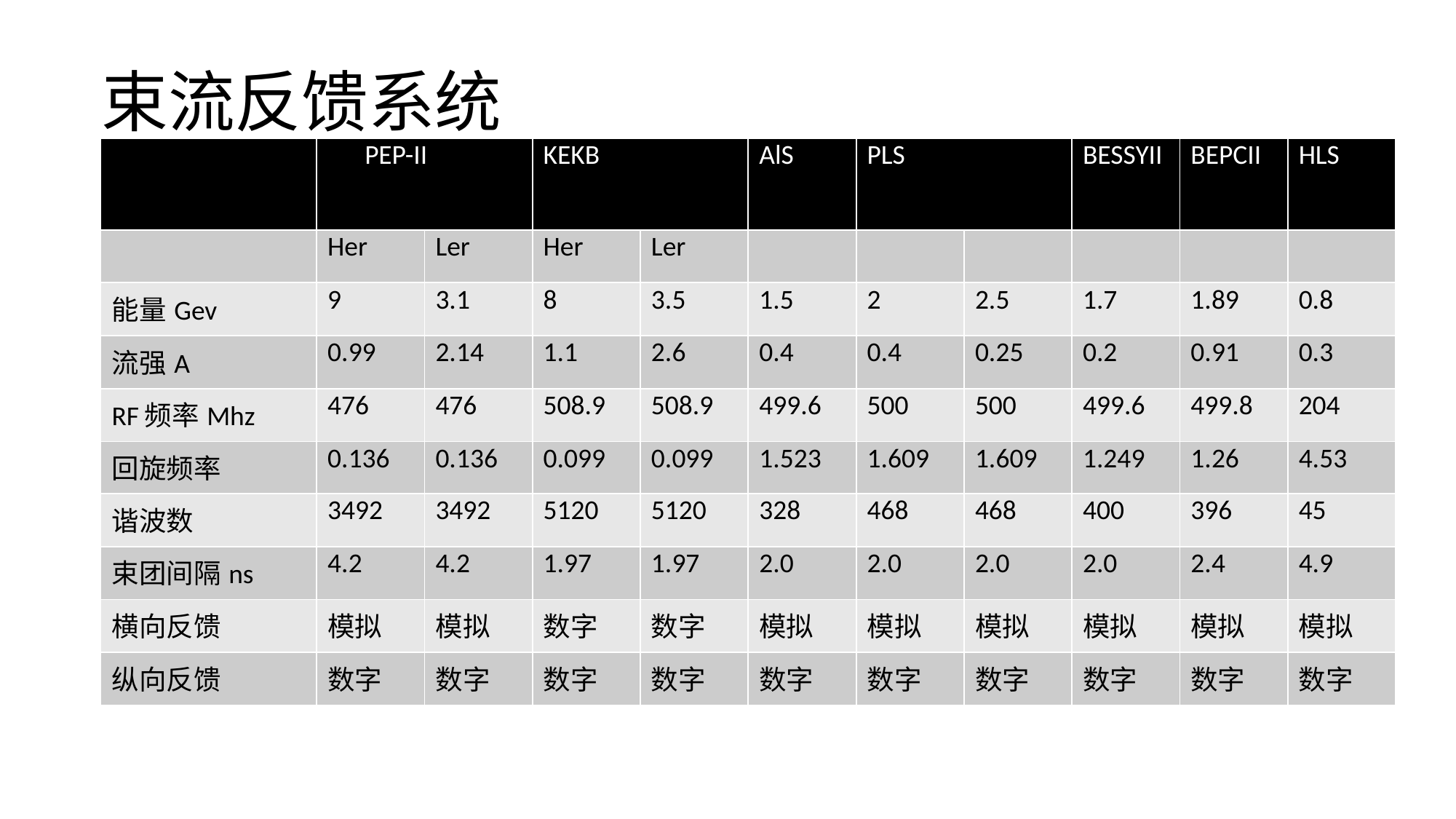

# 束流反馈系统
|  | PEP-II |  | KEKB |  | AlS | PLS |  | BESSYII | BEPCII | HLS |
| --- | --- | --- | --- | --- | --- | --- | --- | --- | --- | --- |
|  | Her | Ler | Her | Ler |  |  |  |  |  |  |
| 能量Gev | 9 | 3.1 | 8 | 3.5 | 1.5 | 2 | 2.5 | 1.7 | 1.89 | 0.8 |
| 流强A | 0.99 | 2.14 | 1.1 | 2.6 | 0.4 | 0.4 | 0.25 | 0.2 | 0.91 | 0.3 |
| RF频率Mhz | 476 | 476 | 508.9 | 508.9 | 499.6 | 500 | 500 | 499.6 | 499.8 | 204 |
| 回旋频率 | 0.136 | 0.136 | 0.099 | 0.099 | 1.523 | 1.609 | 1.609 | 1.249 | 1.26 | 4.53 |
| 谐波数 | 3492 | 3492 | 5120 | 5120 | 328 | 468 | 468 | 400 | 396 | 45 |
| 束团间隔ns | 4.2 | 4.2 | 1.97 | 1.97 | 2.0 | 2.0 | 2.0 | 2.0 | 2.4 | 4.9 |
| 横向反馈 | 模拟 | 模拟 | 数字 | 数字 | 模拟 | 模拟 | 模拟 | 模拟 | 模拟 | 模拟 |
| 纵向反馈 | 数字 | 数字 | 数字 | 数字 | 数字 | 数字 | 数字 | 数字 | 数字 | 数字 |